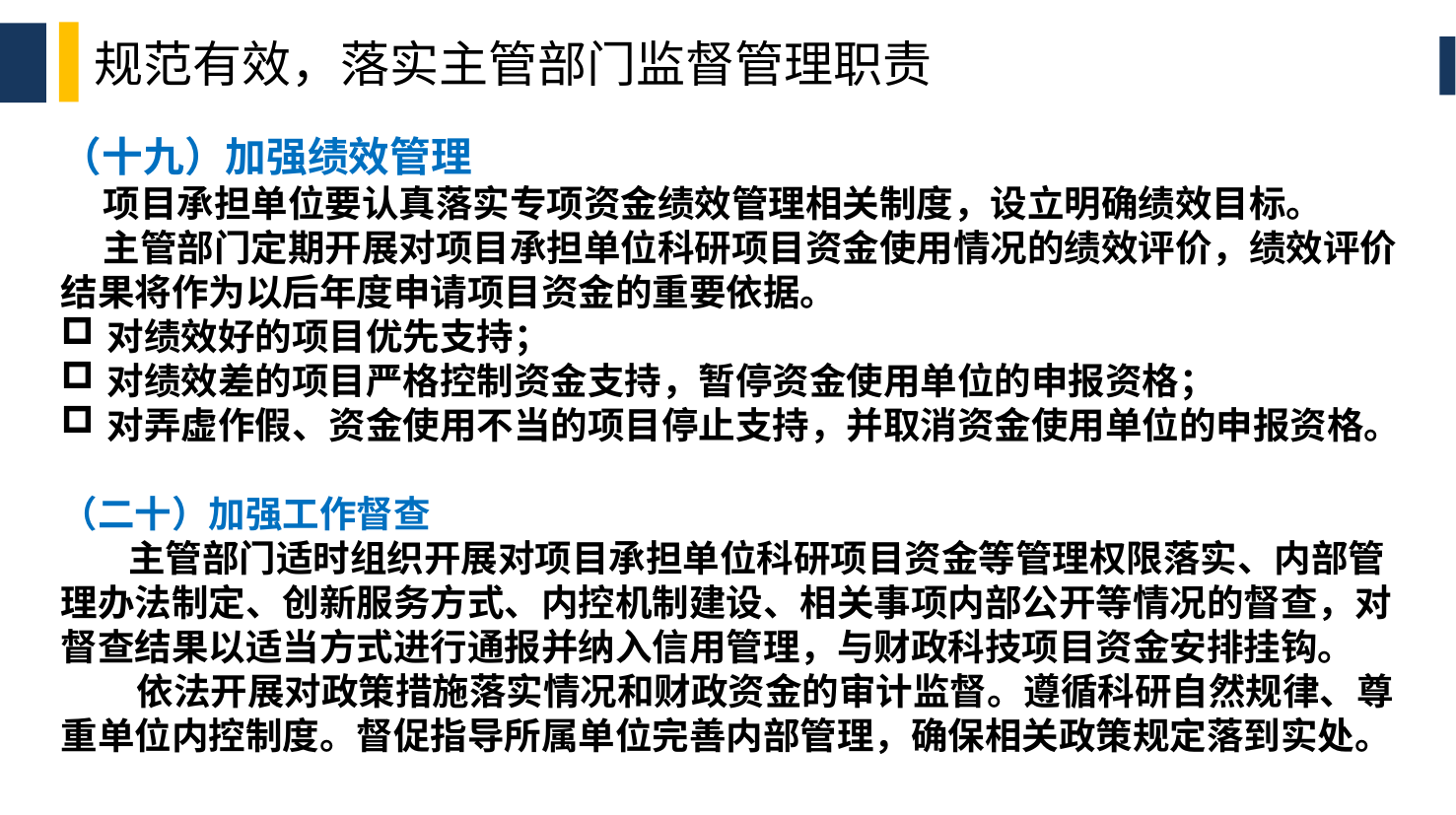

规范有效，落实主管部门监督管理职责

（十九）加强绩效管理
    项目承担单位要认真落实专项资金绩效管理相关制度，设立明确绩效目标。
    主管部门定期开展对项目承担单位科研项目资金使用情况的绩效评价，绩效评价结果将作为以后年度申请项目资金的重要依据。
对绩效好的项目优先支持；
对绩效差的项目严格控制资金支持，暂停资金使用单位的申报资格；
对弄虚作假、资金使用不当的项目停止支持，并取消资金使用单位的申报资格。

（二十）加强工作督查
       主管部门适时组织开展对项目承担单位科研项目资金等管理权限落实、内部管理办法制定、创新服务方式、内控机制建设、相关事项内部公开等情况的督查，对 督查结果以适当方式进行通报并纳入信用管理，与财政科技项目资金安排挂钩。
        依法开展对政策措施落实情况和财政资金的审计监督。遵循科研自然规律、尊重单位内控制度。督促指导所属单位完善内部管理，确保相关政策规定落到实处。